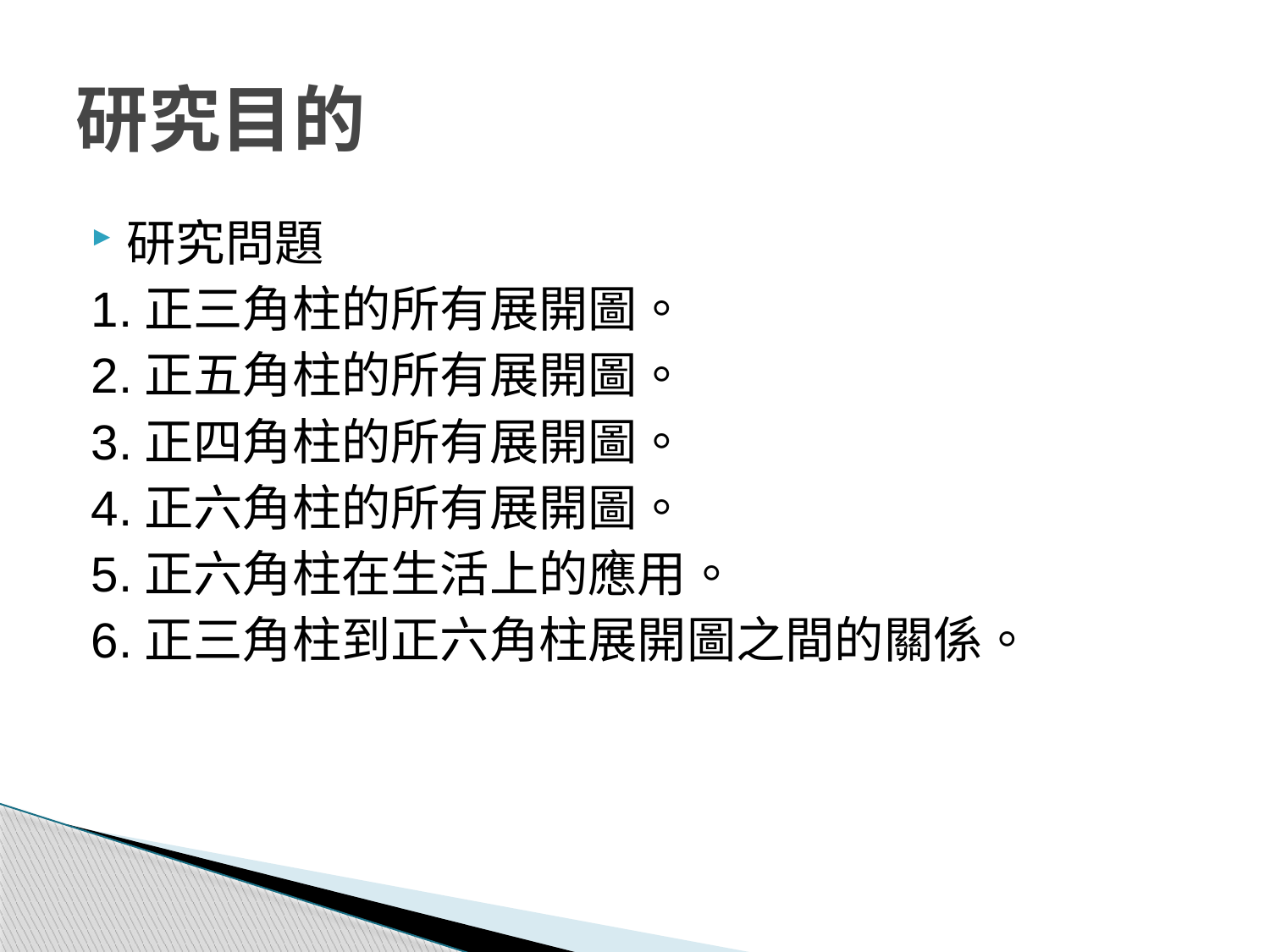

# 研究目的
研究問題
1.正三角柱的所有展開圖。
2.正五角柱的所有展開圖。
3.正四角柱的所有展開圖。
4.正六角柱的所有展開圖。
5.正六角柱在生活上的應用。
6.正三角柱到正六角柱展開圖之間的關係。